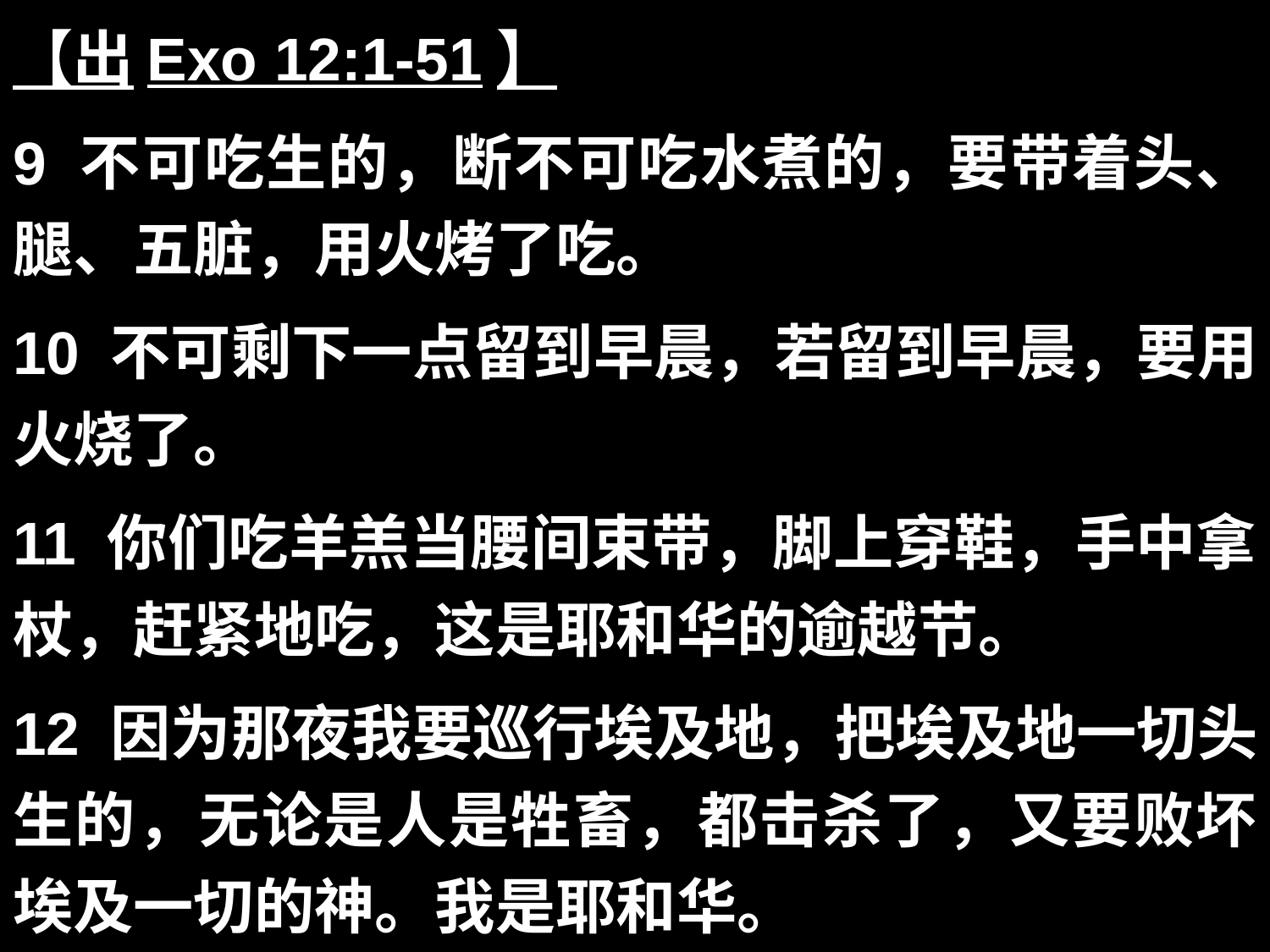

【出Exo 12:1-51】
9 不可吃生的，断不可吃水煮的，要带着头、腿、五脏，用火烤了吃。
10 不可剩下一点留到早晨，若留到早晨，要用火烧了。
11 你们吃羊羔当腰间束带，脚上穿鞋，手中拿杖，赶紧地吃，这是耶和华的逾越节。
12 因为那夜我要巡行埃及地，把埃及地一切头生的，无论是人是牲畜，都击杀了，又要败坏埃及一切的神。我是耶和华。